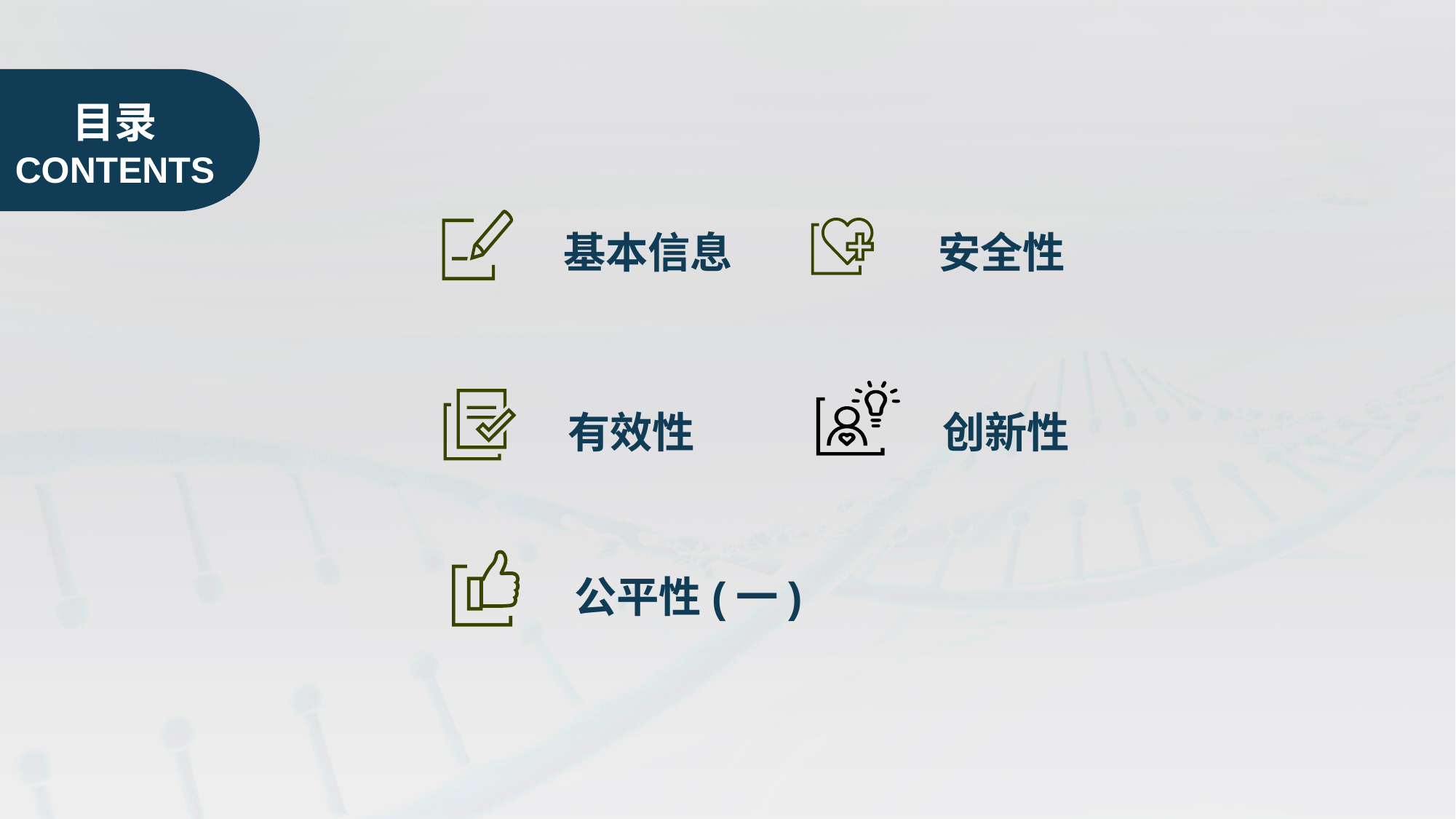

目录
CONTENTS

基本信息
安全性

有效性
创新性

公平性(一)